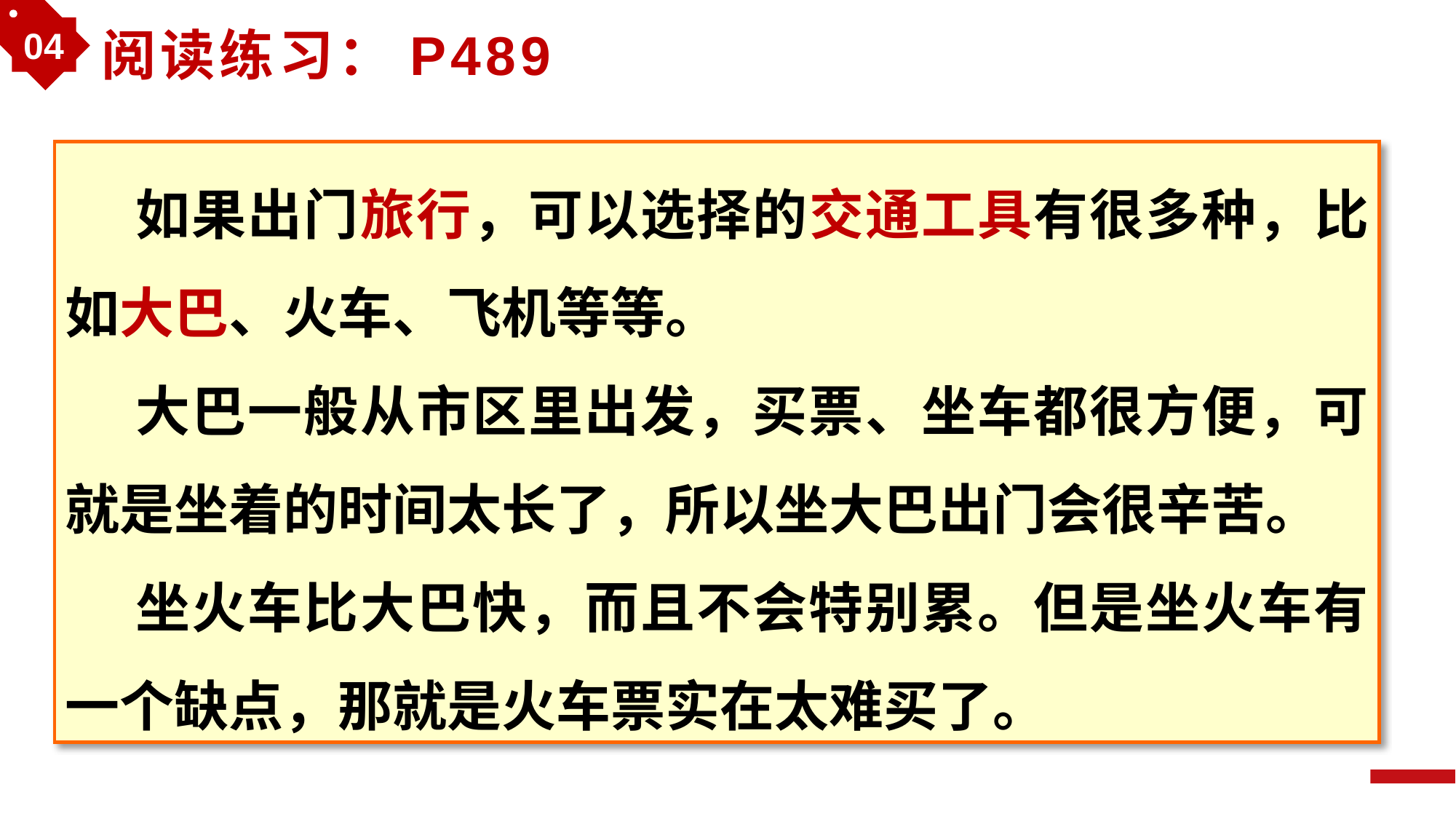

04
阅读练习：P489
    如果出门旅行，可以选择的交通工具有很多种，比如大巴、火车、飞机等等。
    大巴一般从市区里出发，买票、坐车都很方便，可就是坐着的时间太长了，所以坐大巴出门会很辛苦。
    坐火车比大巴快，而且不会特别累。但是坐火车有一个缺点，那就是火车票实在太难买了。